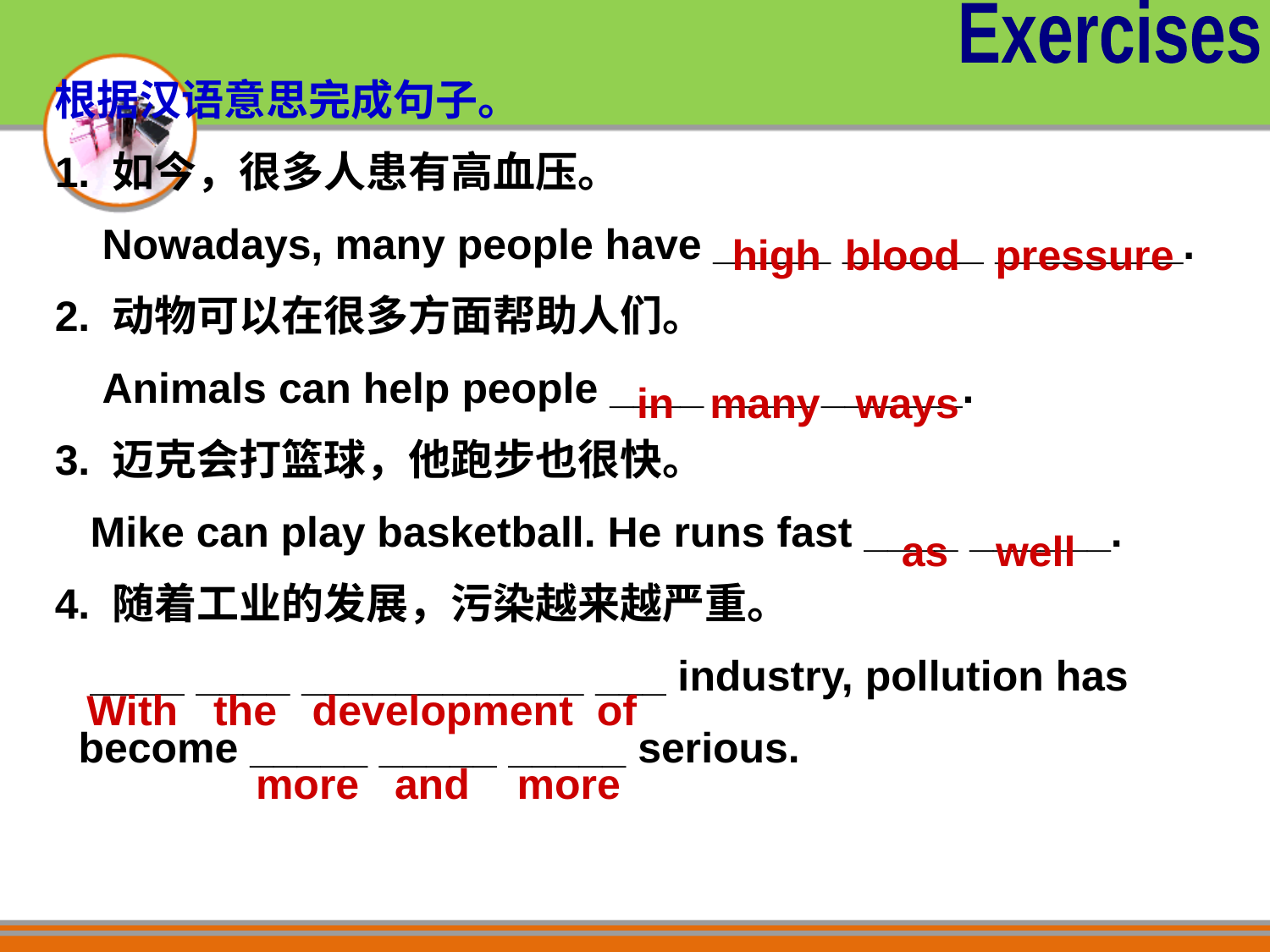

Exercises
根据汉语意思完成句子。
1. 如今，很多人患有高血压。
    Nowadays, many people have _____ ______ ________.
2. 动物可以在很多方面帮助人们。
    Animals can help people ____ ____ ______.
3. 迈克会打篮球，他跑步也很快。
   Mike can play basketball. He runs fast ____ ______.
4. 随着工业的发展，污染越来越严重。
   ____ ____ ____________ ___ industry, pollution has
  become _____ _____ _____ serious.
high  blood   pressure
in   many   ways
as    well
With   the   development  of
more   and    more